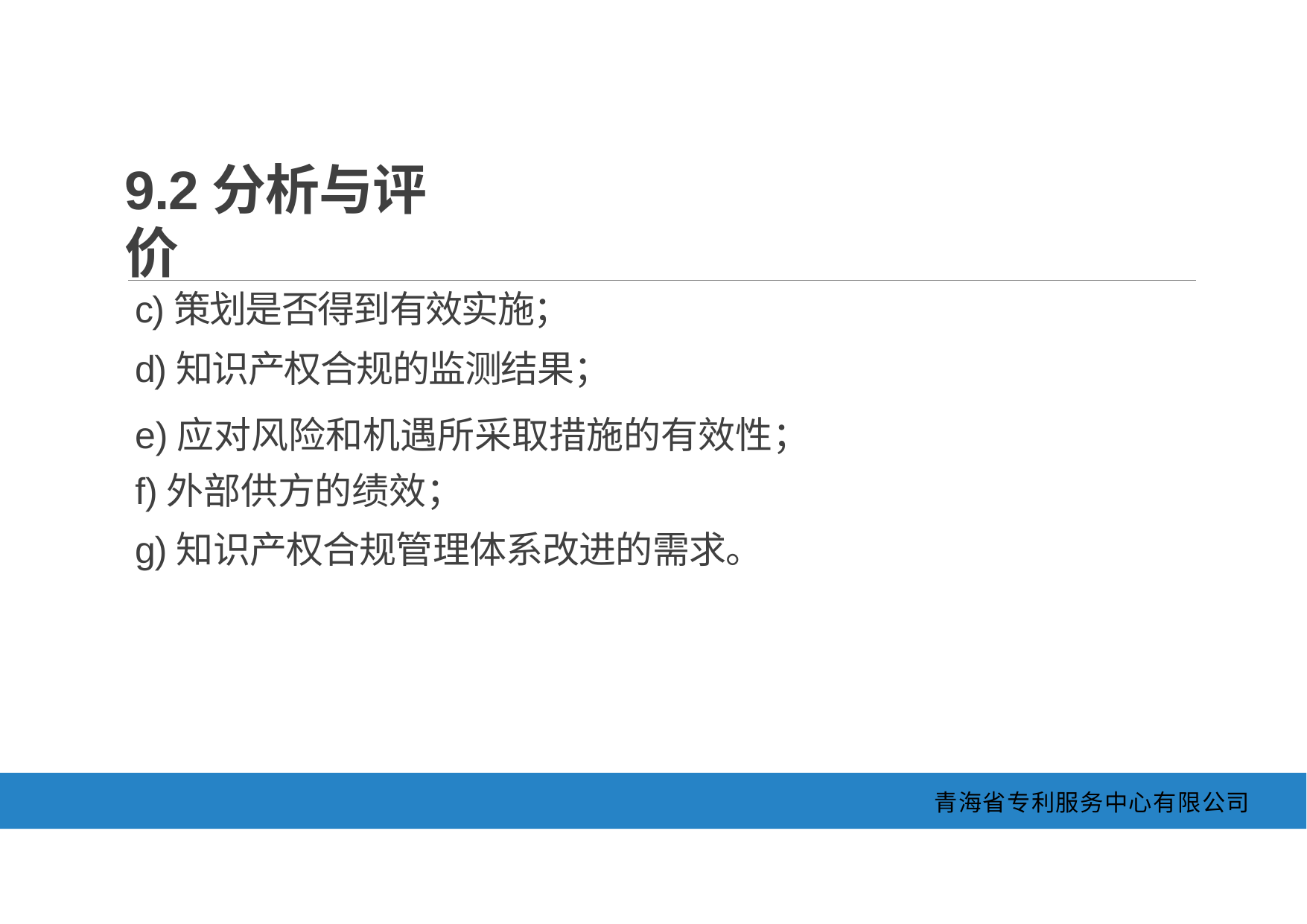

9.2分析与评价

c)策划是否得到有效实施；
d)知识产权合规的监测结果；
e)应对风险和机遇所采取措施的有效性； f)外部供方的绩效；

g)知识产权合规管理体系改进的需求。

青海省专利服务中心有限公司